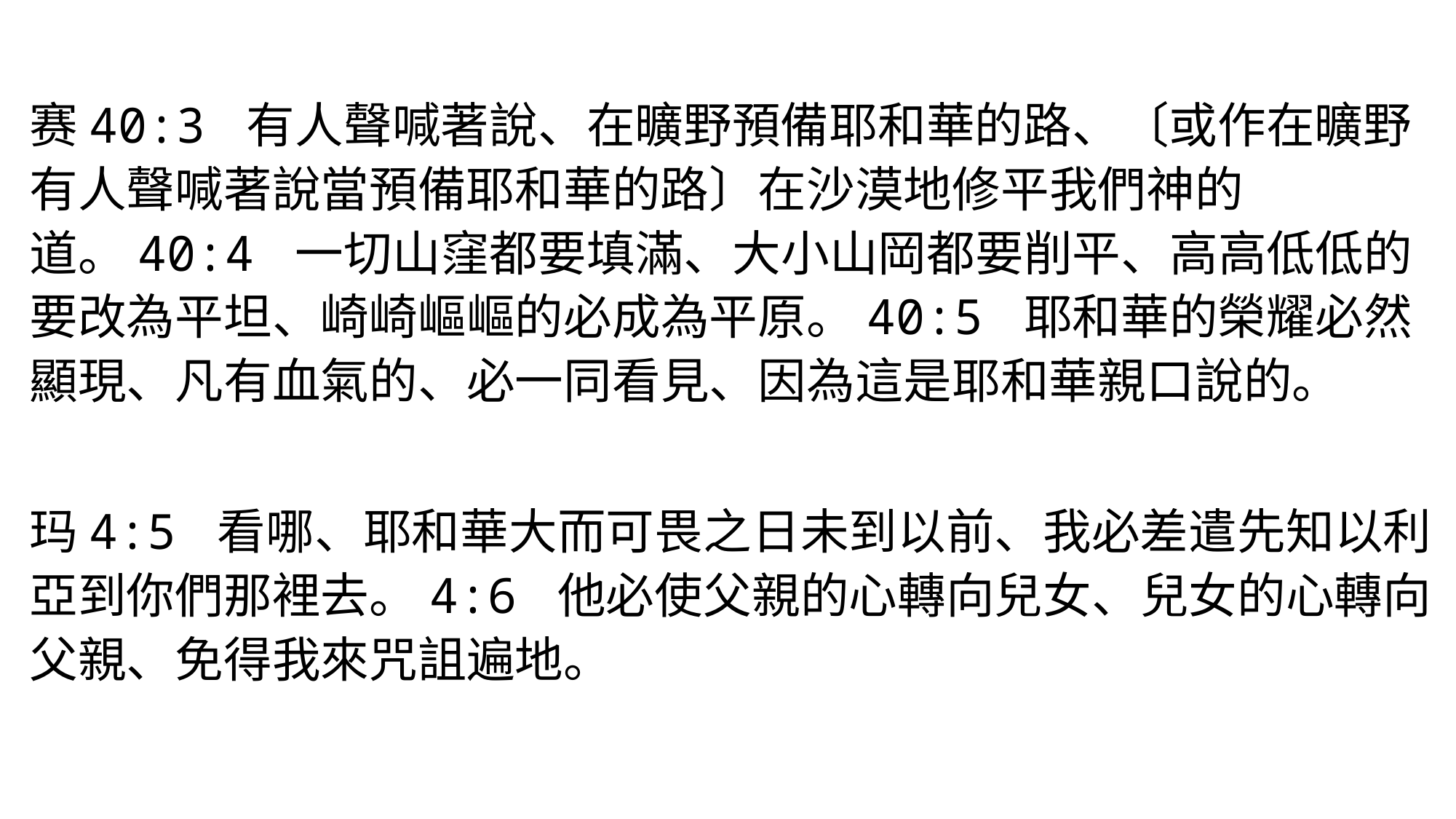

#
赛40:3 有人聲喊著說、在曠野預備耶和華的路、〔或作在曠野有人聲喊著說當預備耶和華的路〕在沙漠地修平我們神的道。40:4 一切山窪都要填滿、大小山岡都要削平、高高低低的要改為平坦、崎崎嶇嶇的必成為平原。40:5 耶和華的榮耀必然顯現、凡有血氣的、必一同看見、因為這是耶和華親口說的。

玛4:5 看哪、耶和華大而可畏之日未到以前、我必差遣先知以利亞到你們那裡去。4:6 他必使父親的心轉向兒女、兒女的心轉向父親、免得我來咒詛遍地。